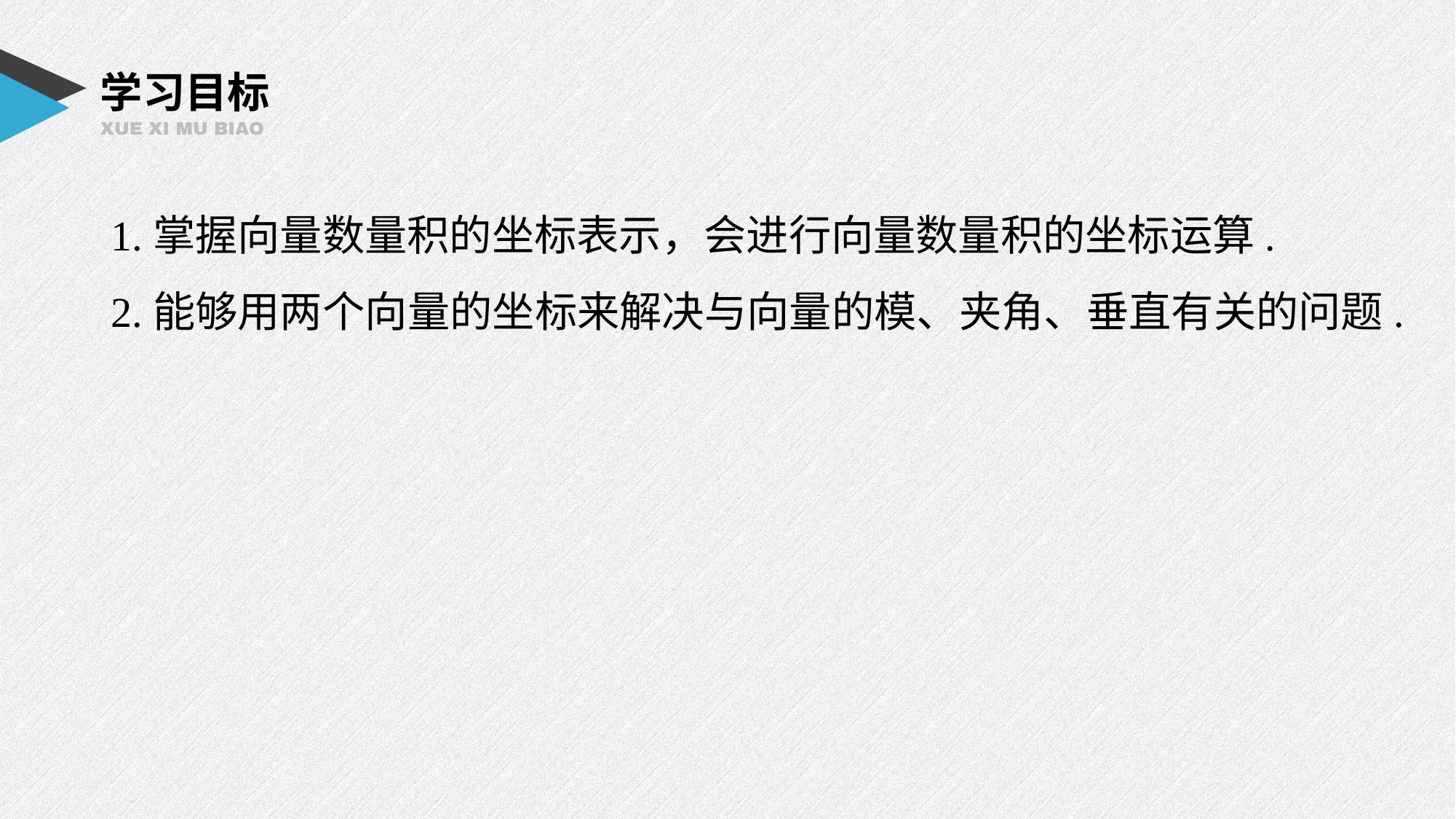

学习目标

XUE XI MU BIAO
1.掌握向量数量积的坐标表示，会进行向量数量积的坐标运算.
2.能够用两个向量的坐标来解决与向量的模、夹角、垂直有关的问题.